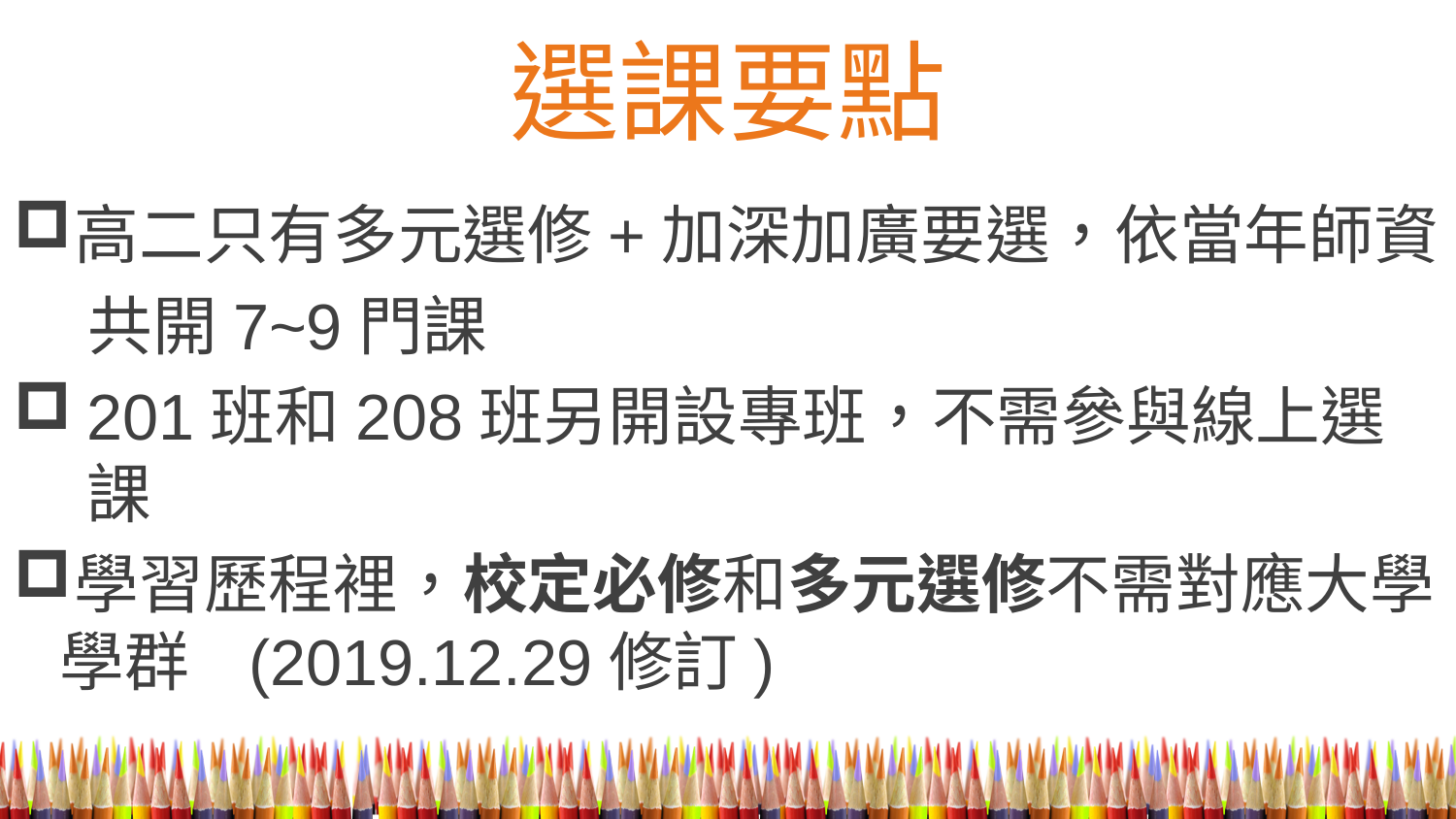

選課要點

高二只有多元選修+加深加廣要選，依當年師資
    共開7~9門課
201班和208班另開設專班，不需參與線上選課
學習歷程裡，校定必修和多元選修不需對應大學 學群   (2019.12.29修訂)